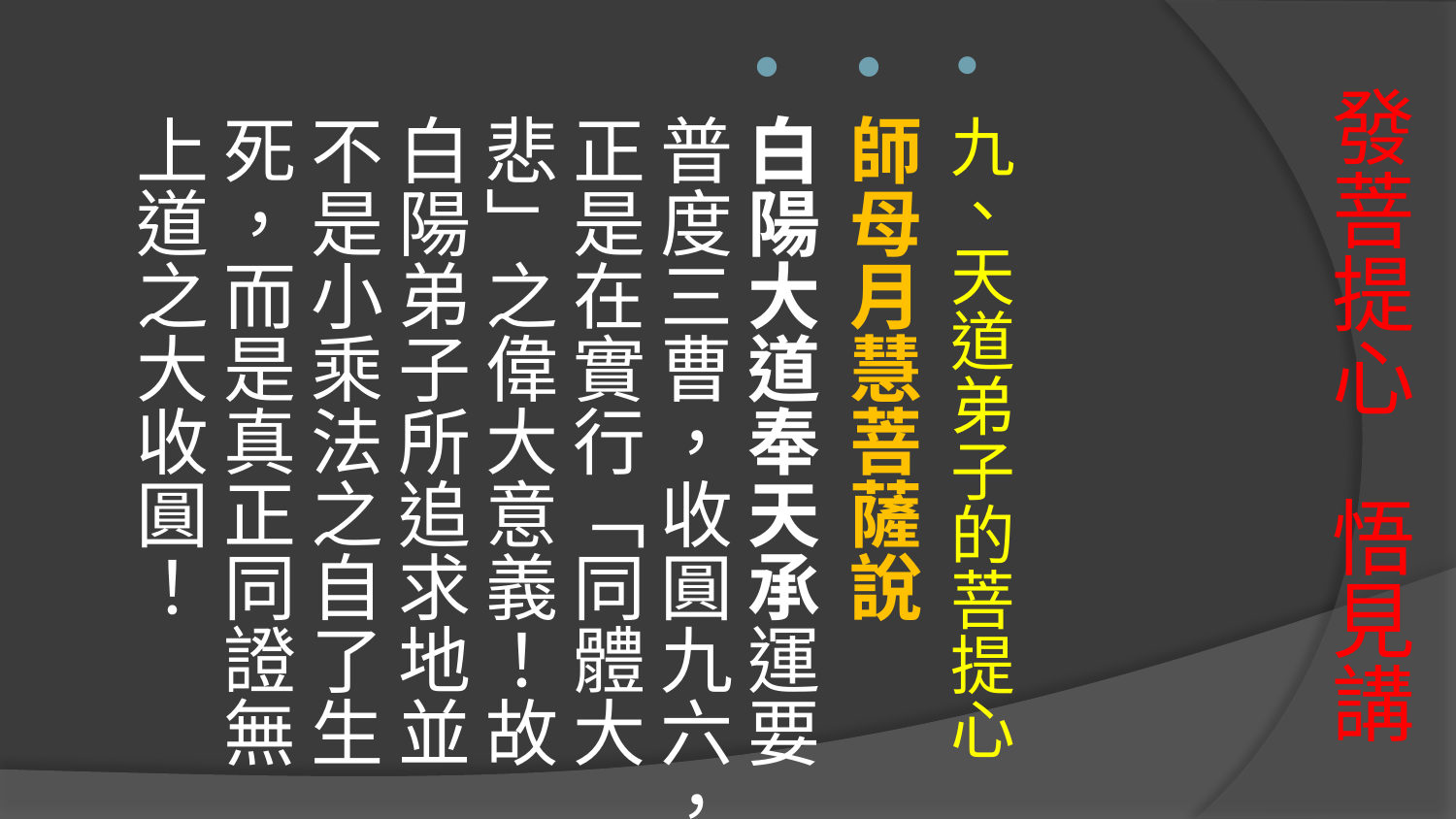

九、天道弟子的菩提心
師母月慧菩薩說
白陽大道奉天承運要普度三曹，收圓九六，正是在實行「同體大悲」之偉大意義！故白陽弟子所追求地並不是小乘法之自了生死，而是真正同證無上道之大收圓！

# 發菩提心    悟見講